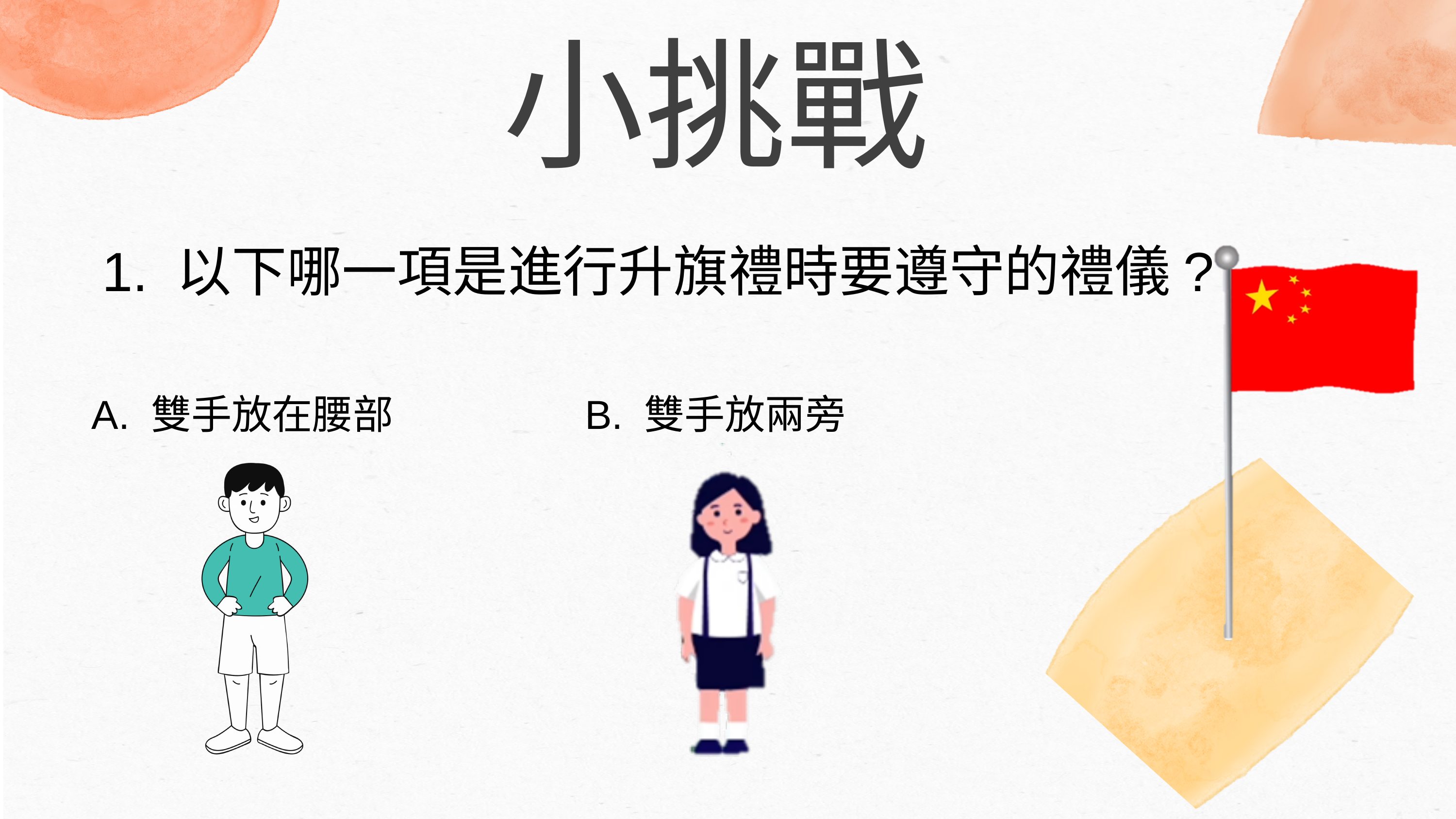

小挑戰
1. 以下哪一項是進行升旗禮時要遵守的禮儀?

A. 雙手放在腰部
B. 雙手放兩旁